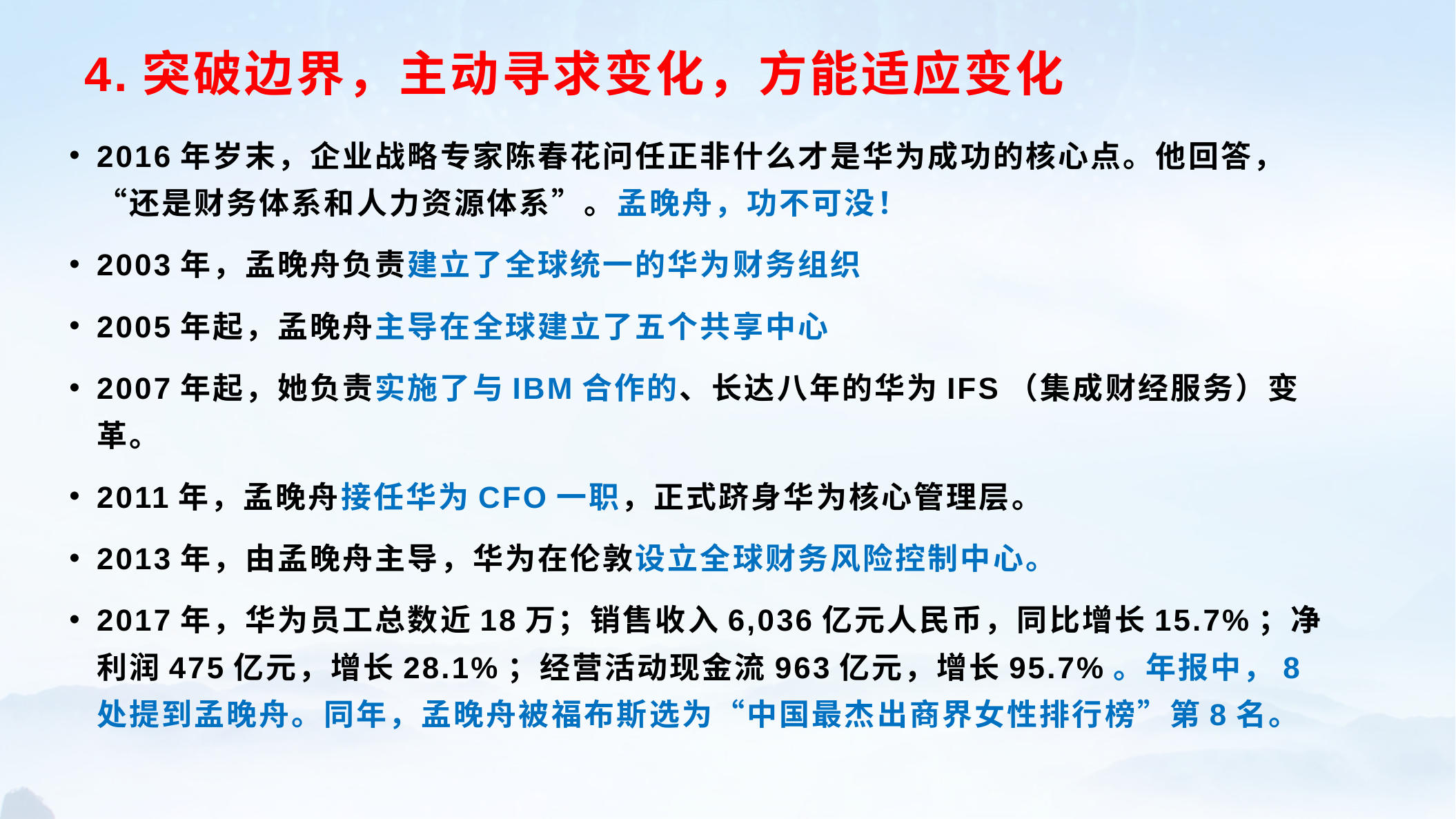

# 4.突破边界，主动寻求变化，方能适应变化
2016年岁末，企业战略专家陈春花问任正非什么才是华为成功的核心点。他回答，“还是财务体系和人力资源体系”。孟晚舟，功不可没！
2003年，孟晚舟负责建立了全球统一的华为财务组织
2005年起，孟晚舟主导在全球建立了五个共享中心
2007年起，她负责实施了与IBM合作的、长达八年的华为IFS（集成财经服务）变革。
2011年，孟晚舟接任华为CFO一职，正式跻身华为核心管理层。
2013年，由孟晚舟主导，华为在伦敦设立全球财务风险控制中心。
2017年，华为员工总数近18万；销售收入6,036亿元人民币，同比增长15.7%；净利润475亿元，增长28.1%；经营活动现金流963亿元，增长95.7%。年报中，8处提到孟晚舟。同年，孟晚舟被福布斯选为“中国最杰出商界女性排行榜”第8名。